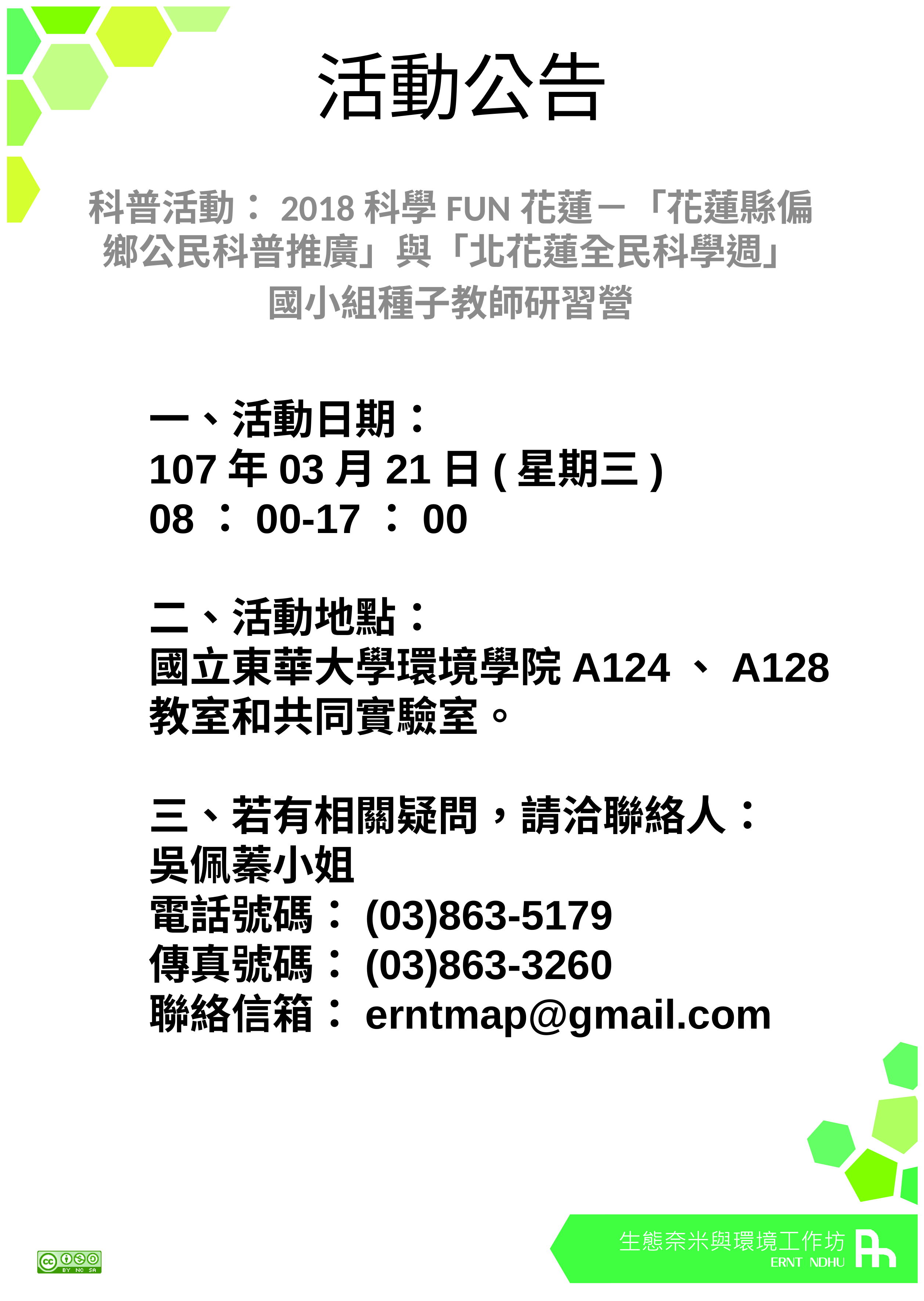

# 活動公告
科普活動：2018科學FUN花蓮－「花蓮縣偏鄉公民科普推廣」與「北花蓮全民科學週」
國小組種子教師研習營
一、活動日期：
107年03月21日(星期三)
08：00-17：00

二、活動地點：
國立東華大學環境學院A124、A128教室和共同實驗室。

三、若有相關疑問，請洽聯絡人：
吳佩蓁小姐
電話號碼：(03)863-5179
傳真號碼：(03)863-3260
聯絡信箱：erntmap@gmail.com